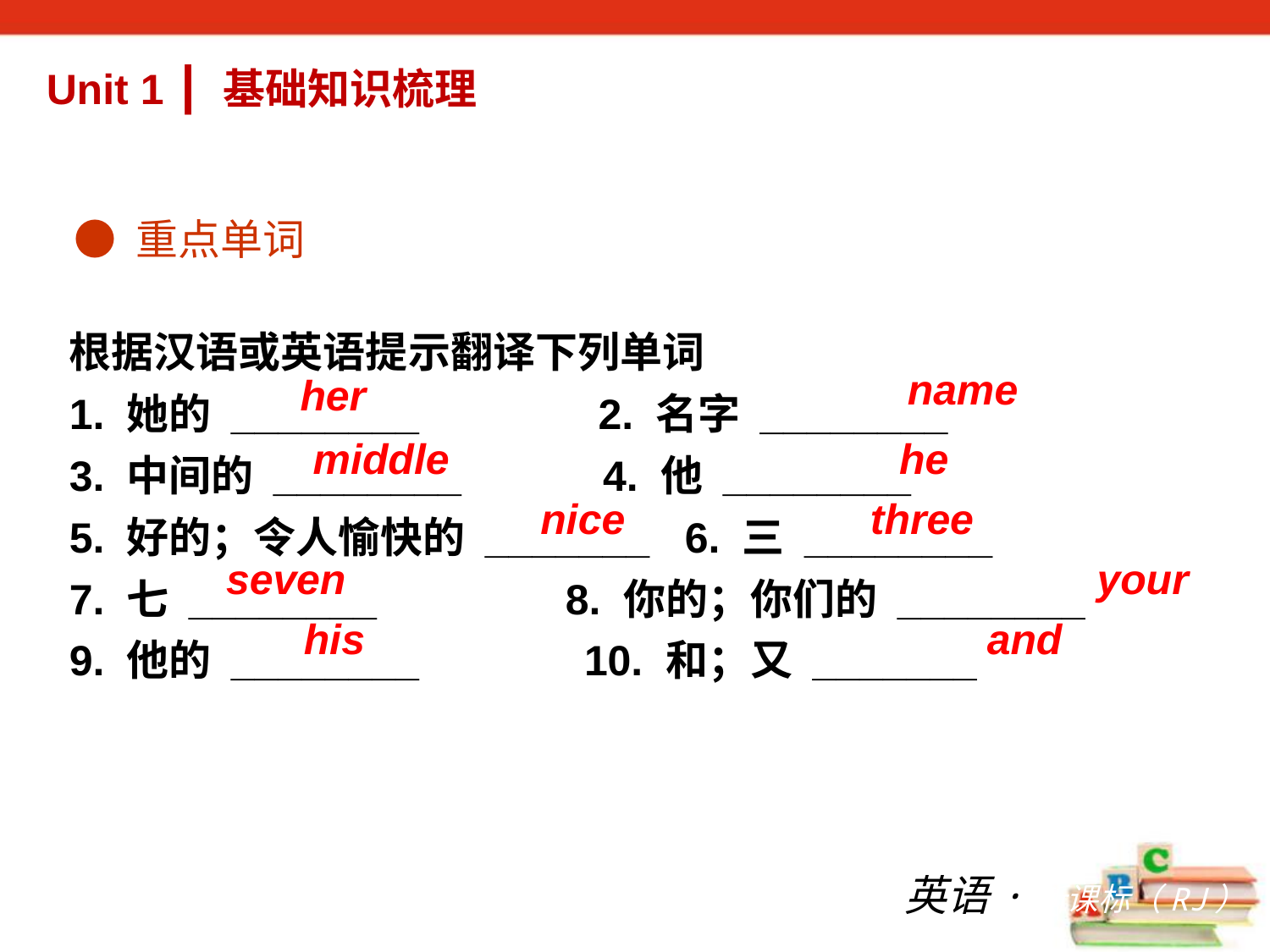

Unit 1 ┃ 基础知识梳理
● 重点单词
根据汉语或英语提示翻译下列单词
1. 她的 ________ 　           2. 名字 ________
3. 中间的 ________            4. 他 ________
5. 好的；令人愉快的 _______   6. 三 ________
7. 七 ________                8. 你的；你们的 ________
9. 他的 ________              10. 和；又 _______
name
her
middle
he
nice
three
seven
your
his
and
英语·新课标（RJ）